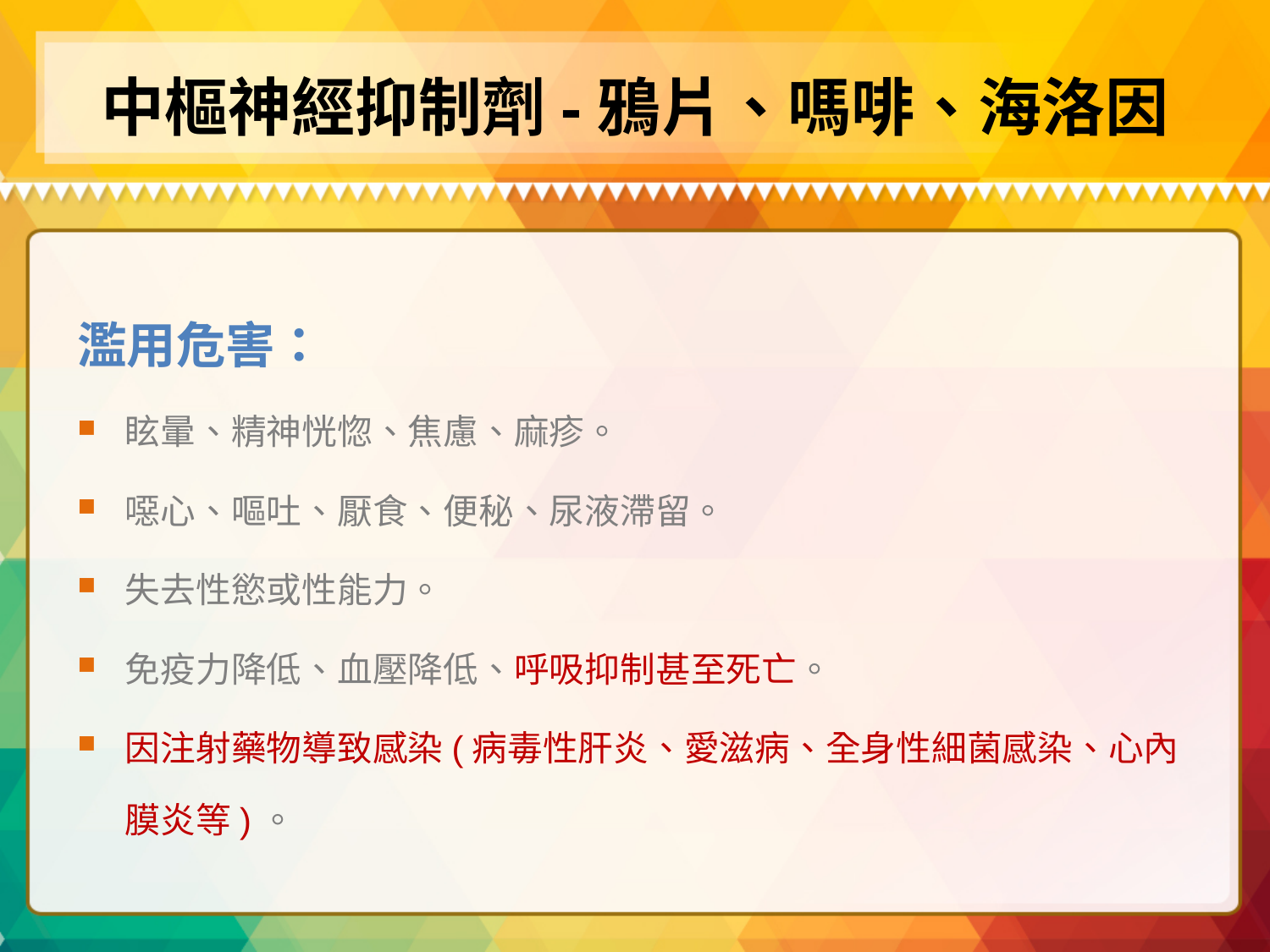

# 中樞神經抑制劑-鴉片、嗎啡、海洛因
濫用危害：
眩暈、精神恍惚、焦慮、麻疹。
噁心、嘔吐、厭食、便秘、尿液滯留。
失去性慾或性能力。
免疫力降低、血壓降低、呼吸抑制甚至死亡。
因注射藥物導致感染(病毒性肝炎、愛滋病、全身性細菌感染、心內膜炎等)。